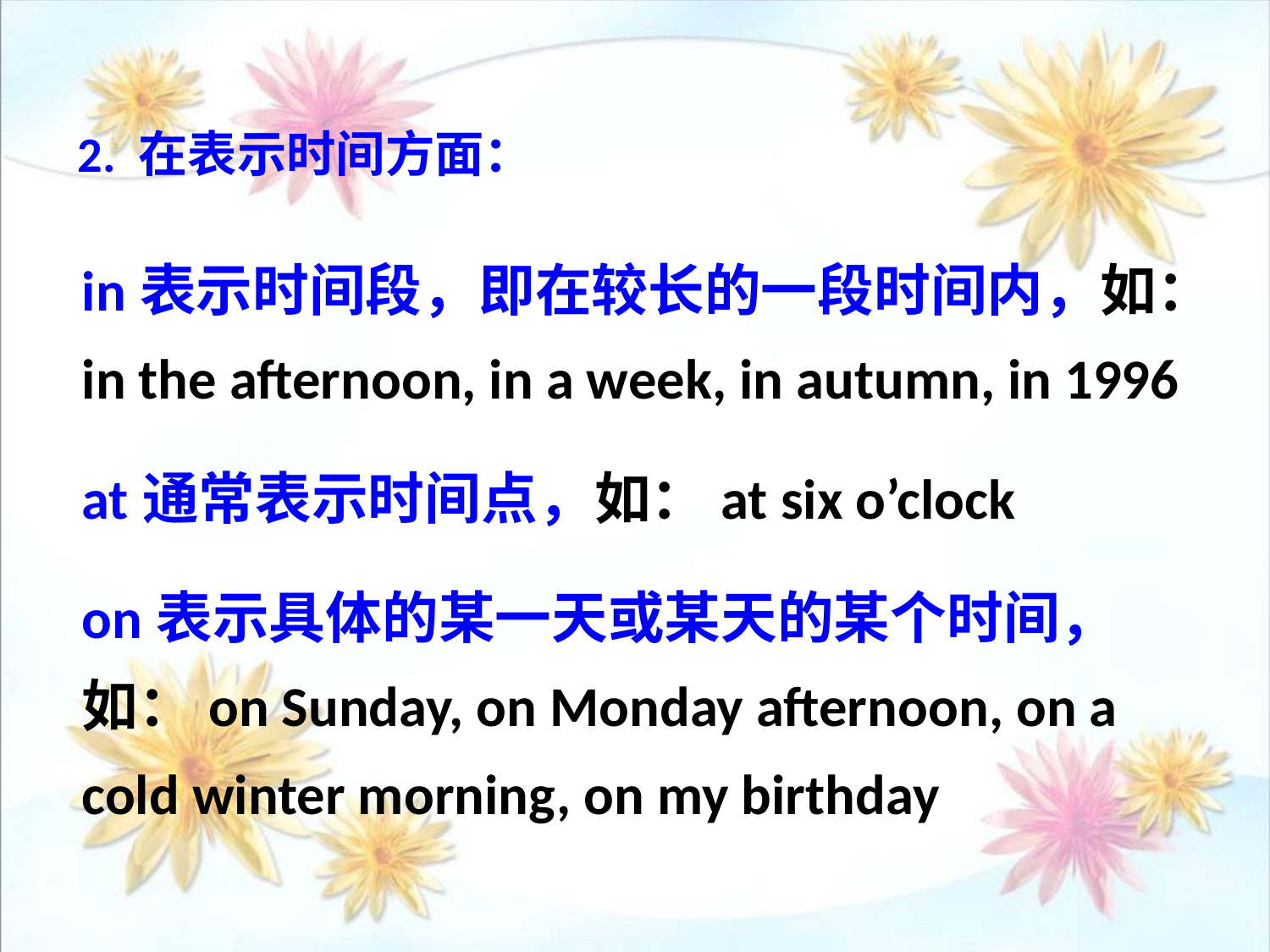

2. 在表示时间方面：
in表示时间段，即在较长的一段时间内，如：in the afternoon, in a week, in autumn, in 1996
at通常表示时间点，如：at six o’clock
on表示具体的某一天或某天的某个时间，如：on Sunday, on Monday afternoon, on a cold winter morning, on my birthday